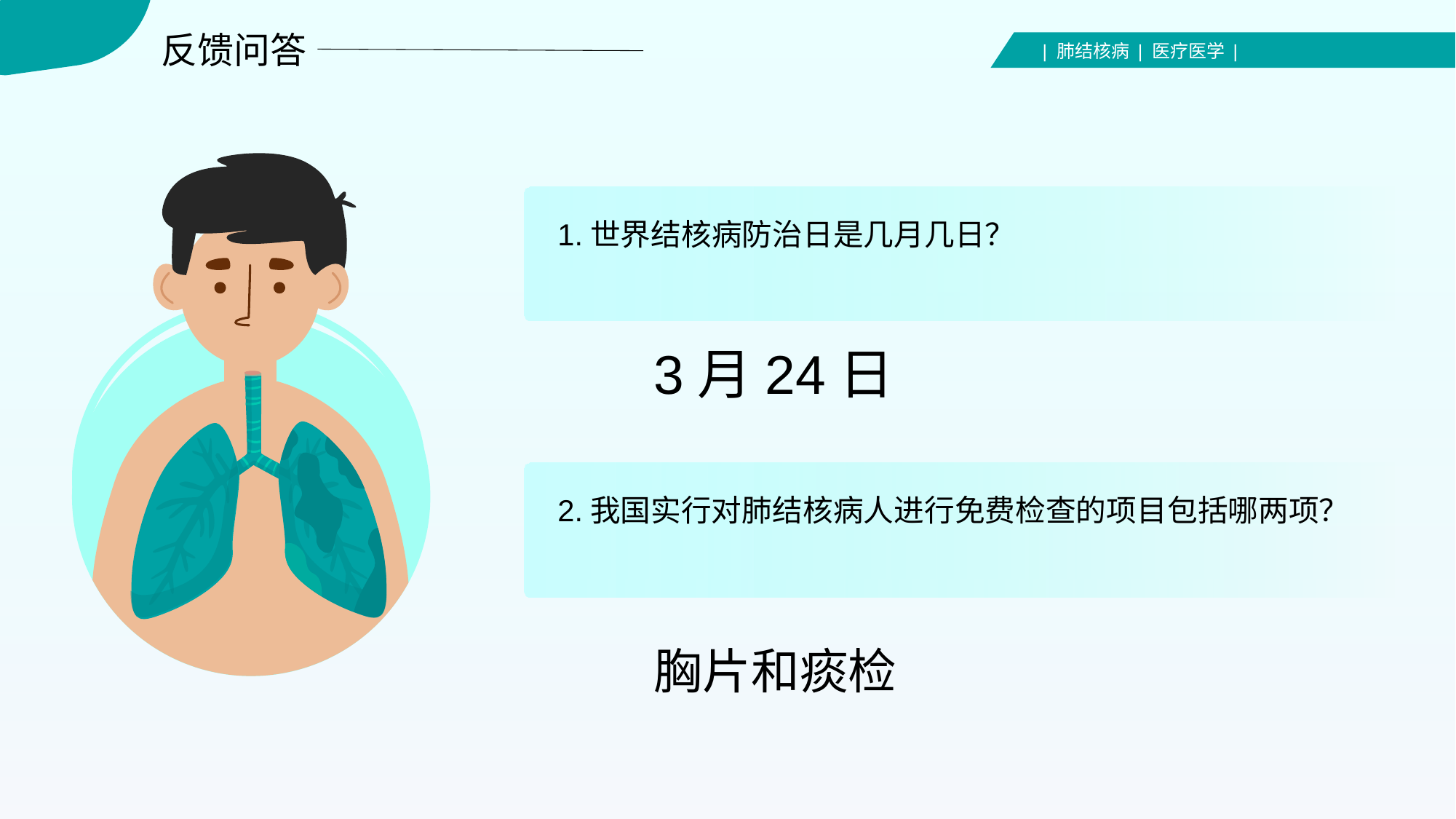

反馈问答

 | 肺结核病 | 医疗医学 |

1.世界结核病防治日是几月几日？

3月24日

2.我国实行对肺结核病人进行免费检查的项目包括哪两项？
胸片和痰检